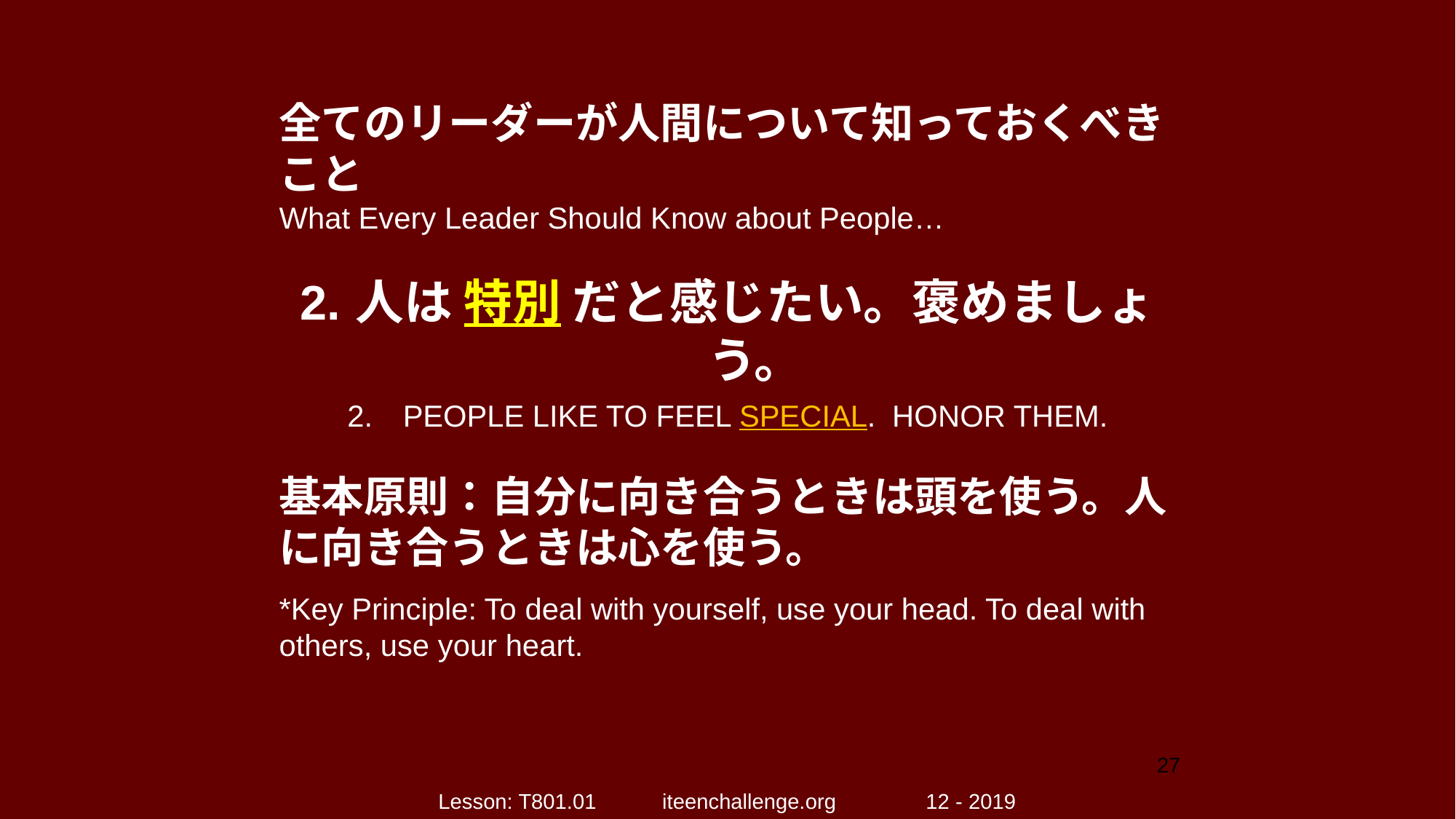

全てのリーダーが人間について知っておくべきこと
What Every Leader Should Know about People…

2.	人は 特別 だと感じたい。褒めましょう。
2.	PEOPLE LIKE TO FEEL SPECIAL.  HONOR THEM.

基本原則：自分に向き合うときは頭を使う。人に向き合うときは心を使う。
*Key Principle: To deal with yourself, use your head. To deal with others, use your heart.
27
Lesson: T801.01           iteenchallenge.org               12 - 2019